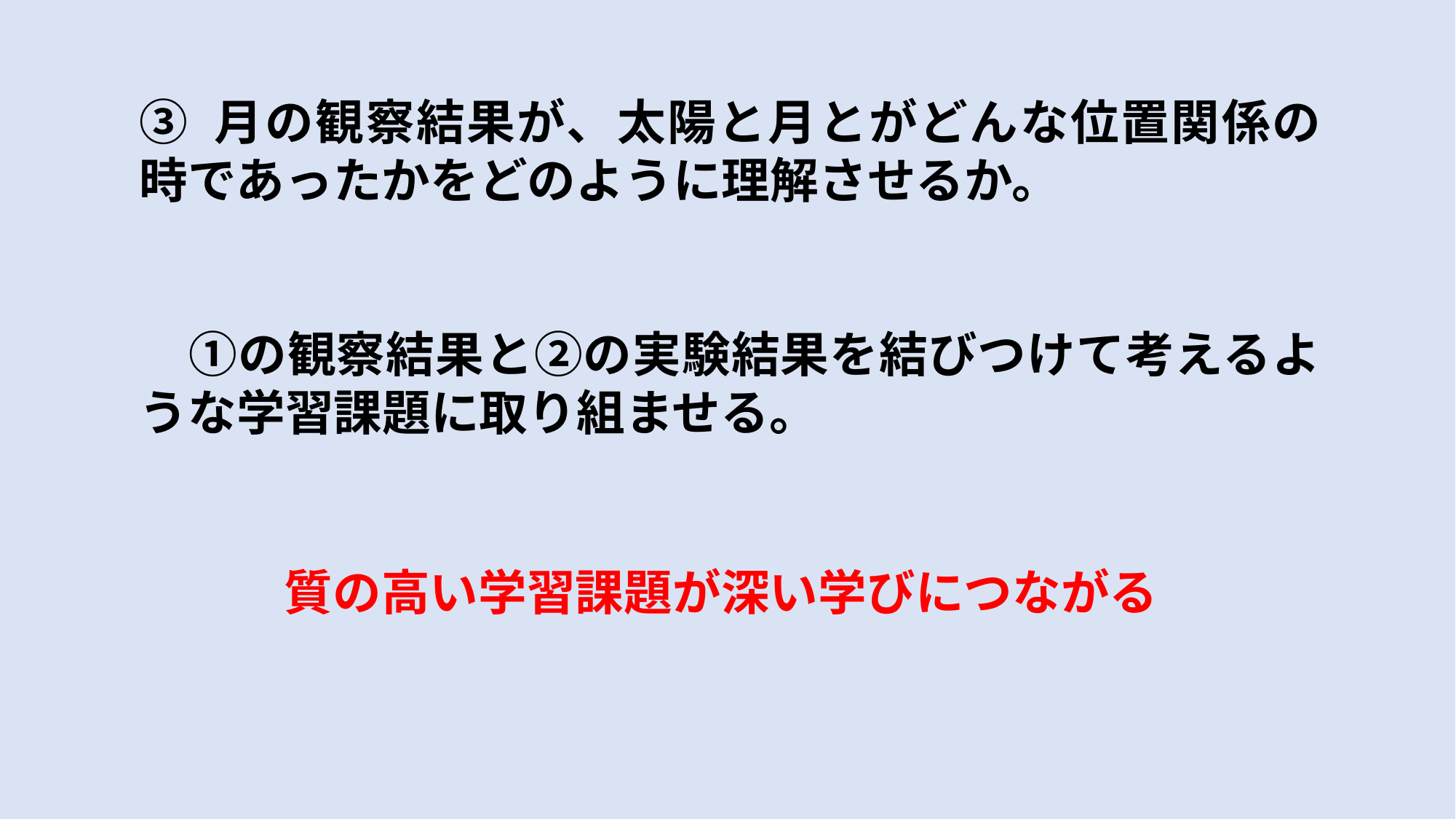

③ 月の観察結果が、太陽と月とがどんな位置関係の時であったかをどのように理解させるか。

　①の観察結果と②の実験結果を結びつけて考えるような学習課題に取り組ませる。

質の高い学習課題が深い学びにつながる